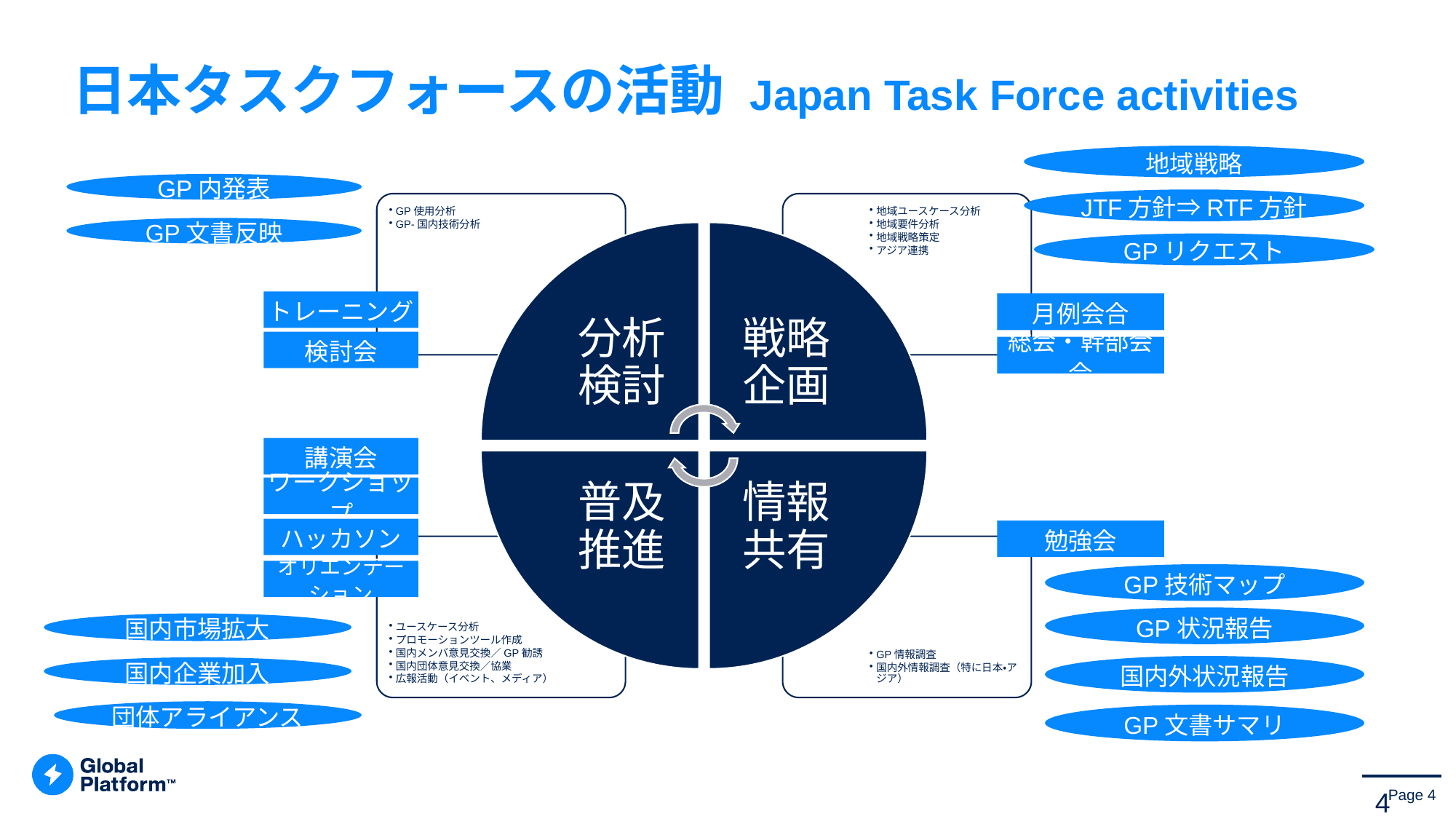

# 日本タスクフォースの活動 Japan Task Force activities
地域戦略
GP内発表
JTF方針⇒RTF方針
GP情報調査
国内外情報調査（特に日本・アジア）
ユースケース分析
プロモーションツール作成
国内メンバ意見交換／GP勧誘
国内団体意見交換／協業
広報活動（イベント、メディア）
地域ユースケース分析
地域要件分析
地域戦略策定
アジア連携
GP使用分析
GP-国内技術分析
分析検討
戦略企画
情報共有
普及推進
GP文書反映
GPリクエスト
トレーニング
月例会合
検討会
総会・幹部会合
講演会
ワークショップ
ハッカソン
勉強会
オリエンテーション
GP技術マップ
GP状況報告
国内市場拡大
国内外状況報告
国内企業加入
団体アライアンス
GP文書サマリ
4